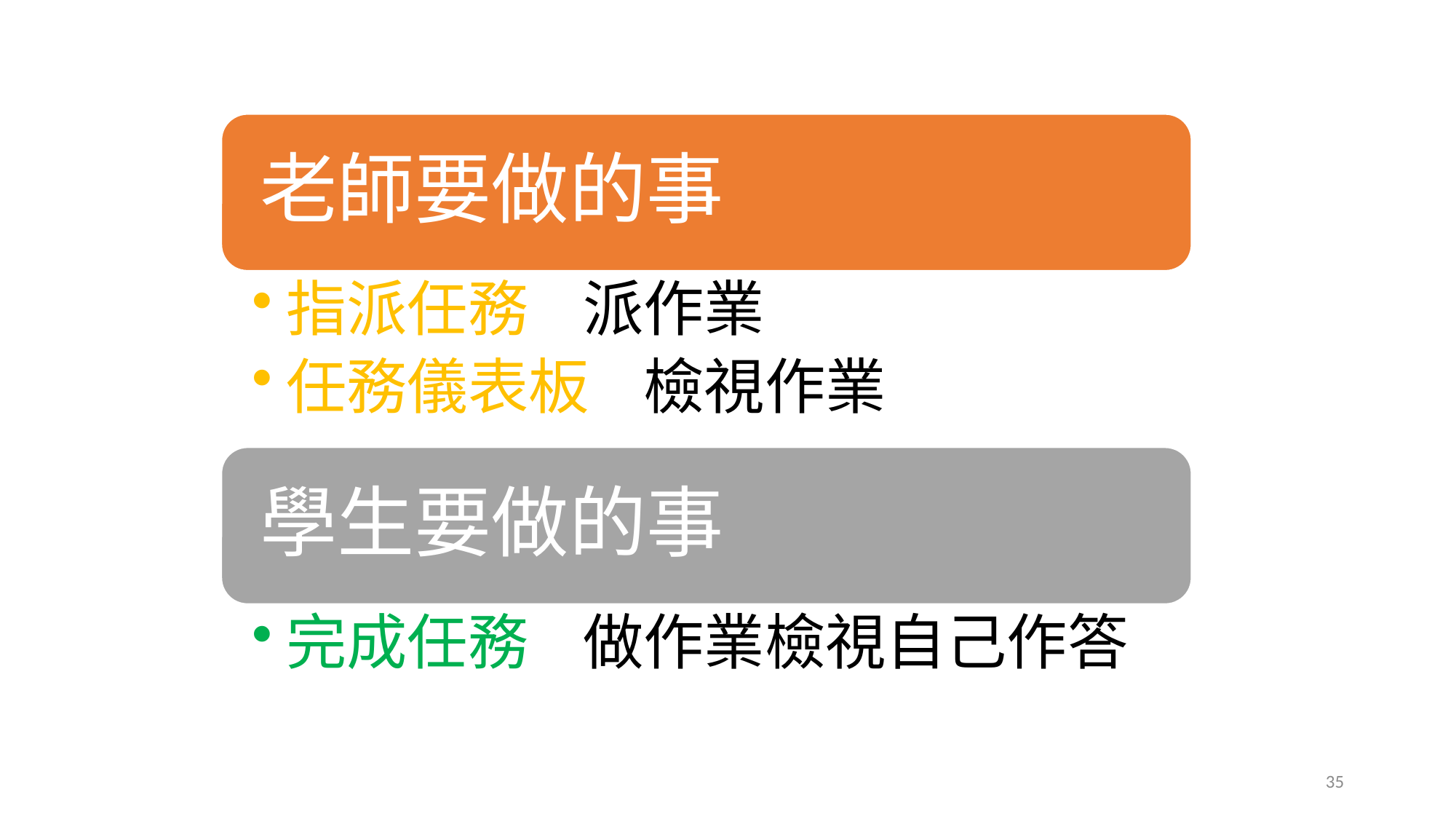

老師要做的事
指派任務    派作業
任務儀表板    檢視作業
學生要做的事
完成任務    做作業檢視自己作答
35